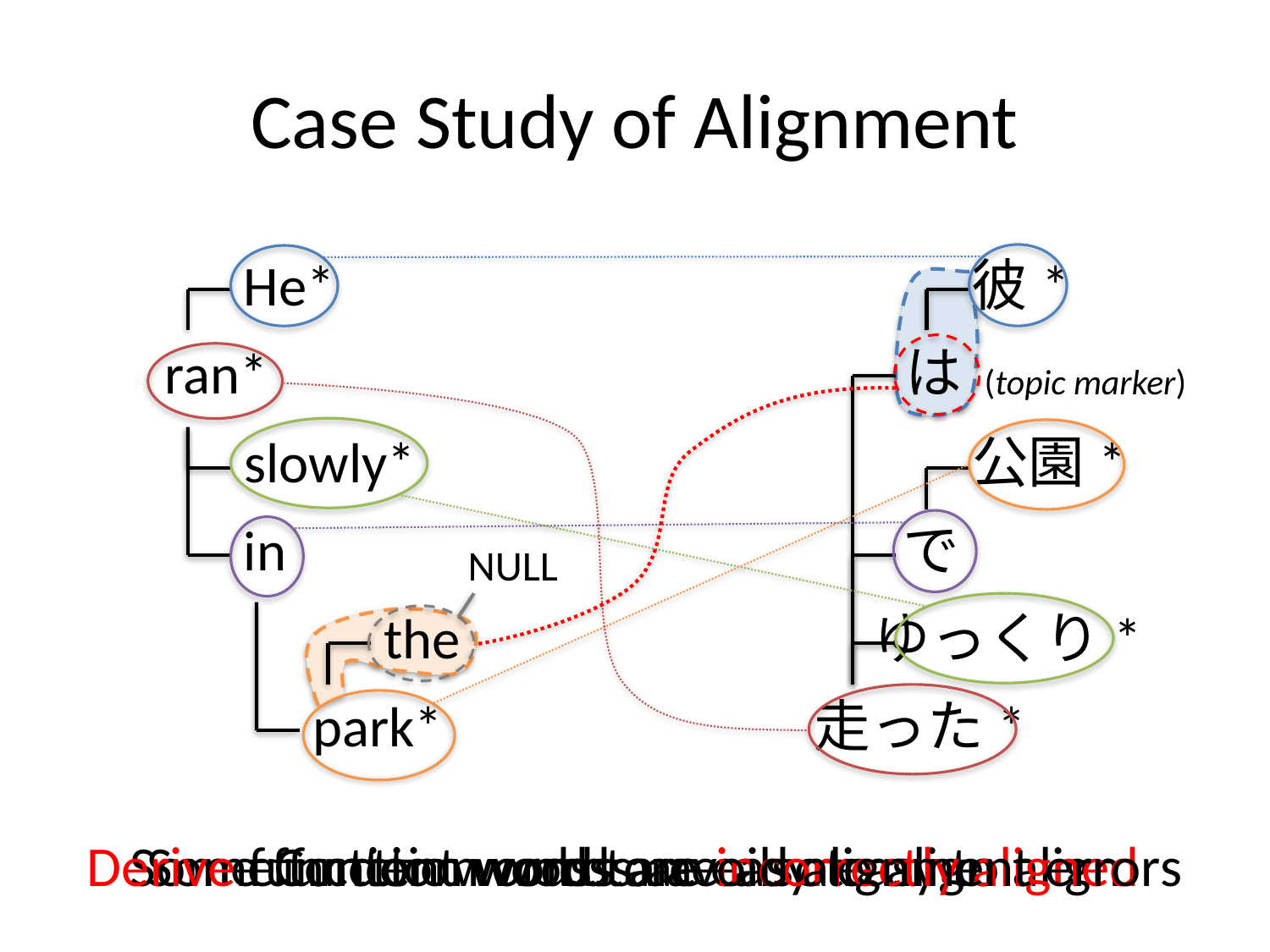

# Case Study of Alignment
彼*

は
He*

ran*

(topic marker)

公園*
で

slowly*
in

the
park*

NULL

ゆっくり*

走った*
Some function words are also easy to align
Content words are easy to align
Some function words are incorrectly aligned
Derive function words to avoid alignment errors